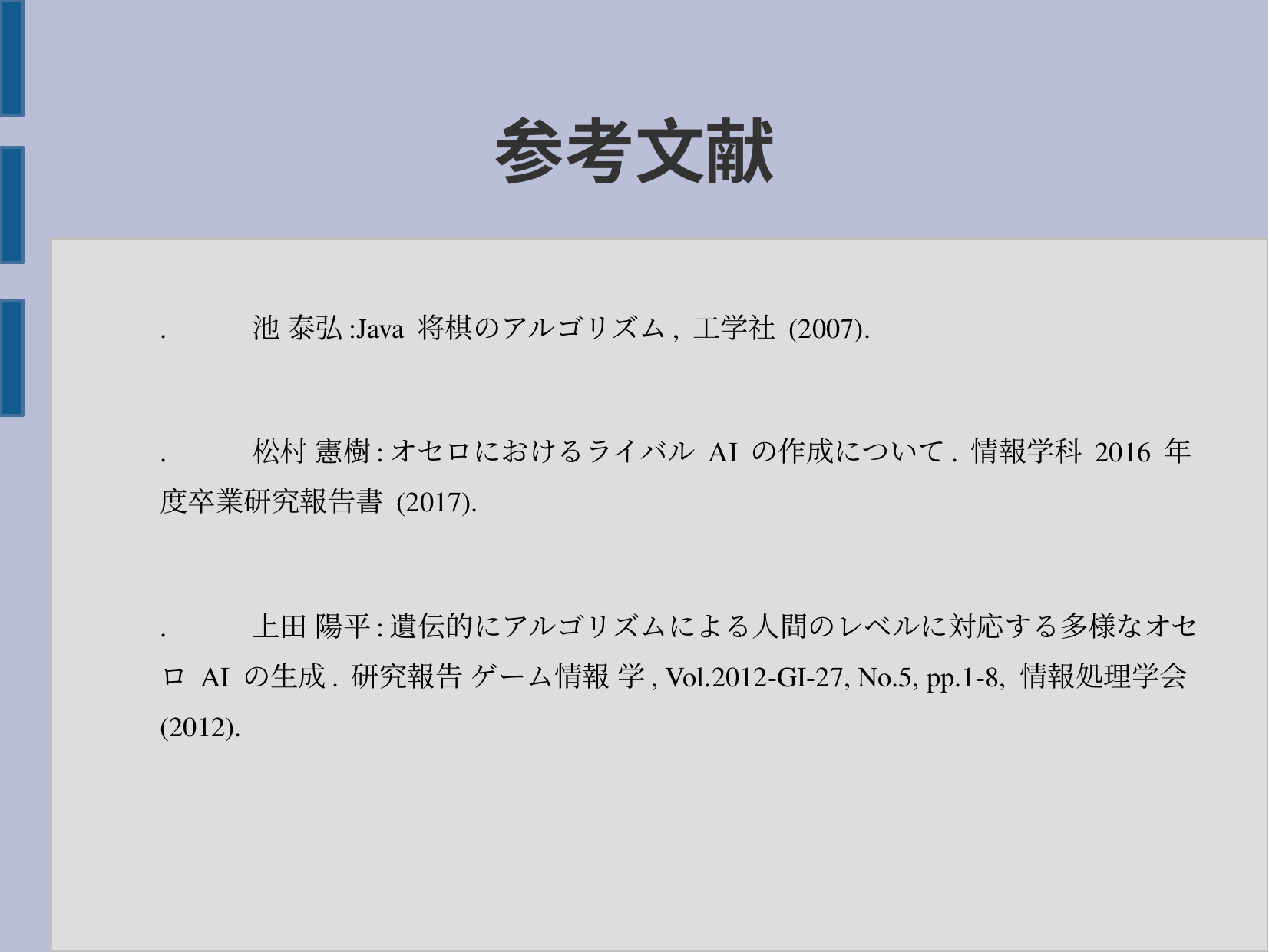

参考文献
	.	池 泰弘:Java 将棋のアルゴリズム, 工学社 (2007).
	.	松村 憲樹:オセロにおけるライバル AI の作成について. 情報学科 2016 年度卒業研究報告書 (2017).
	.	上田 陽平:遺伝的にアルゴリズムによる人間のレベルに対応する多様なオセロ AI の生成. 研究報告 ゲーム情報 学, Vol.2012-GI-27, No.5, pp.1-8, 情報処理学会 (2012).